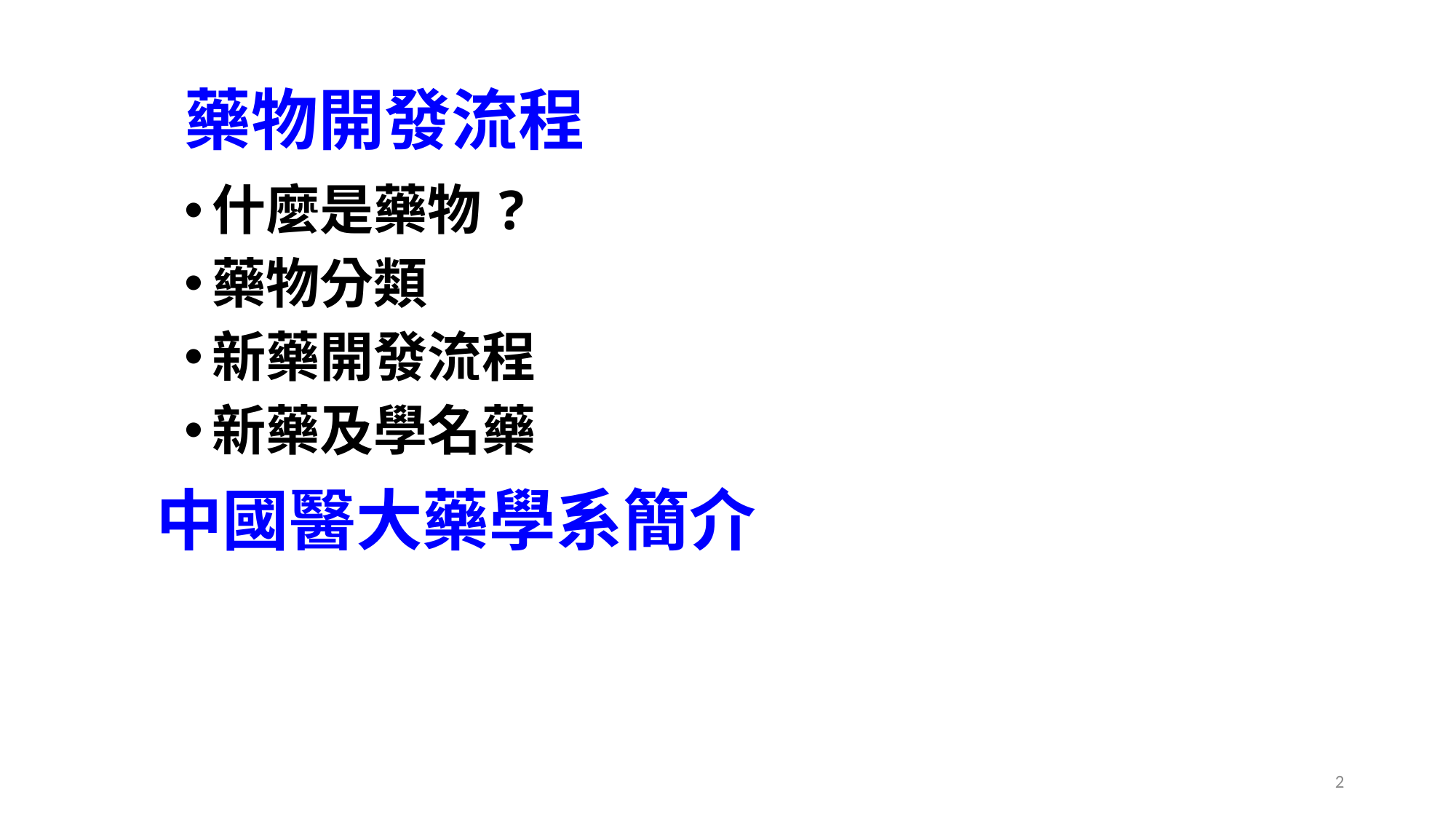

# 藥物開發流程
什麼是藥物?
藥物分類
新藥開發流程
新藥及學名藥

中國醫大藥學系簡介
2